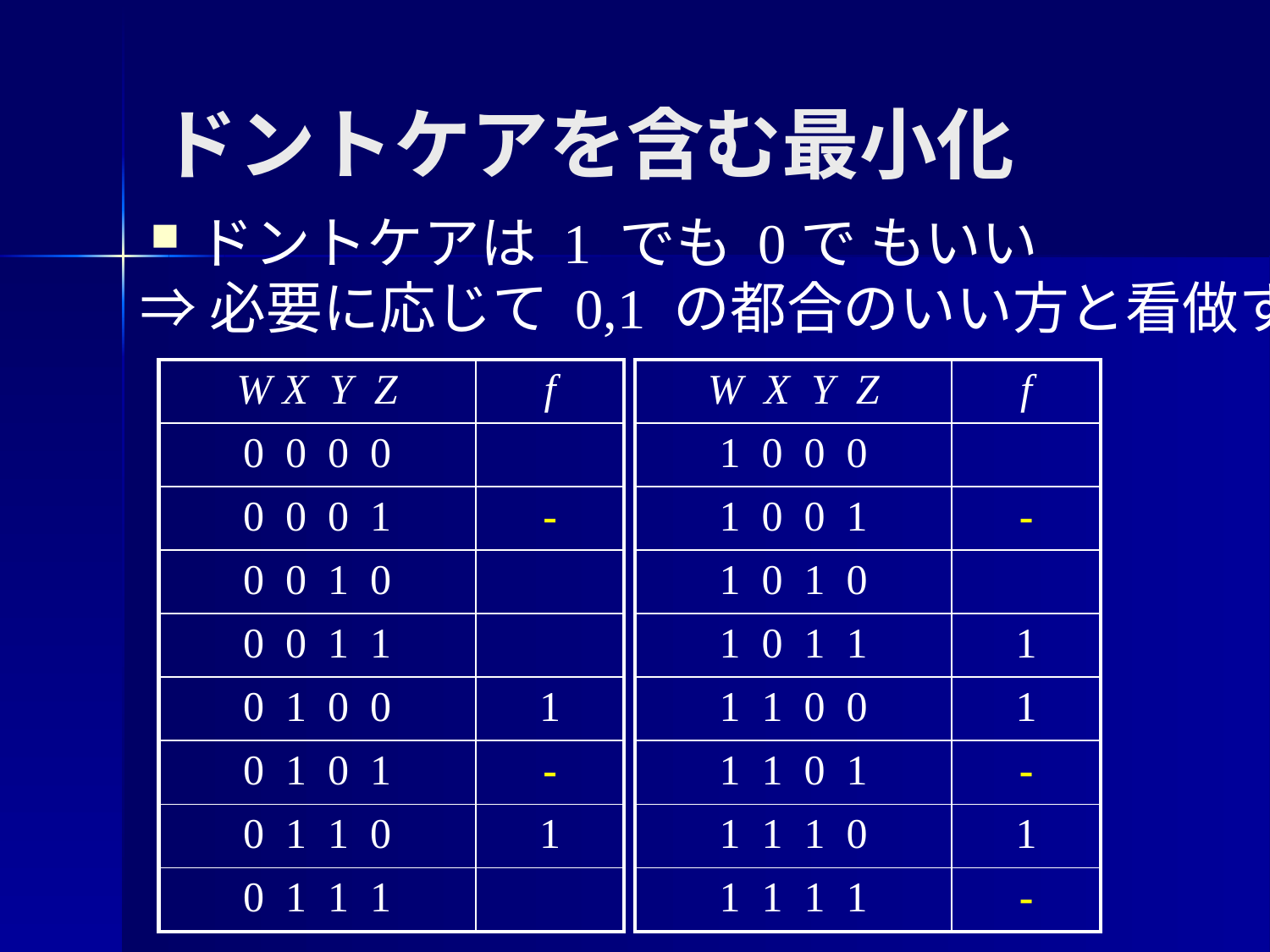

# ドントケアを含む最小化
ドントケアは 1 でも 0で もいい
⇒必要に応じて 0,1 の都合のいい方と看做す
| W X Y Z | f |
| --- | --- |
| 0 0 0 0 |  |
| 0 0 0 1 | - |
| 0 0 1 0 |  |
| 0 0 1 1 |  |
| 0 1 0 0 | 1 |
| 0 1 0 1 | - |
| 0 1 1 0 | 1 |
| 0 1 1 1 |  |
| W X Y Z | f |
| --- | --- |
| 1 0 0 0 |  |
| 1 0 0 1 | - |
| 1 0 1 0 |  |
| 1 0 1 1 | 1 |
| 1 1 0 0 | 1 |
| 1 1 0 1 | - |
| 1 1 1 0 | 1 |
| 1 1 1 1 | - |